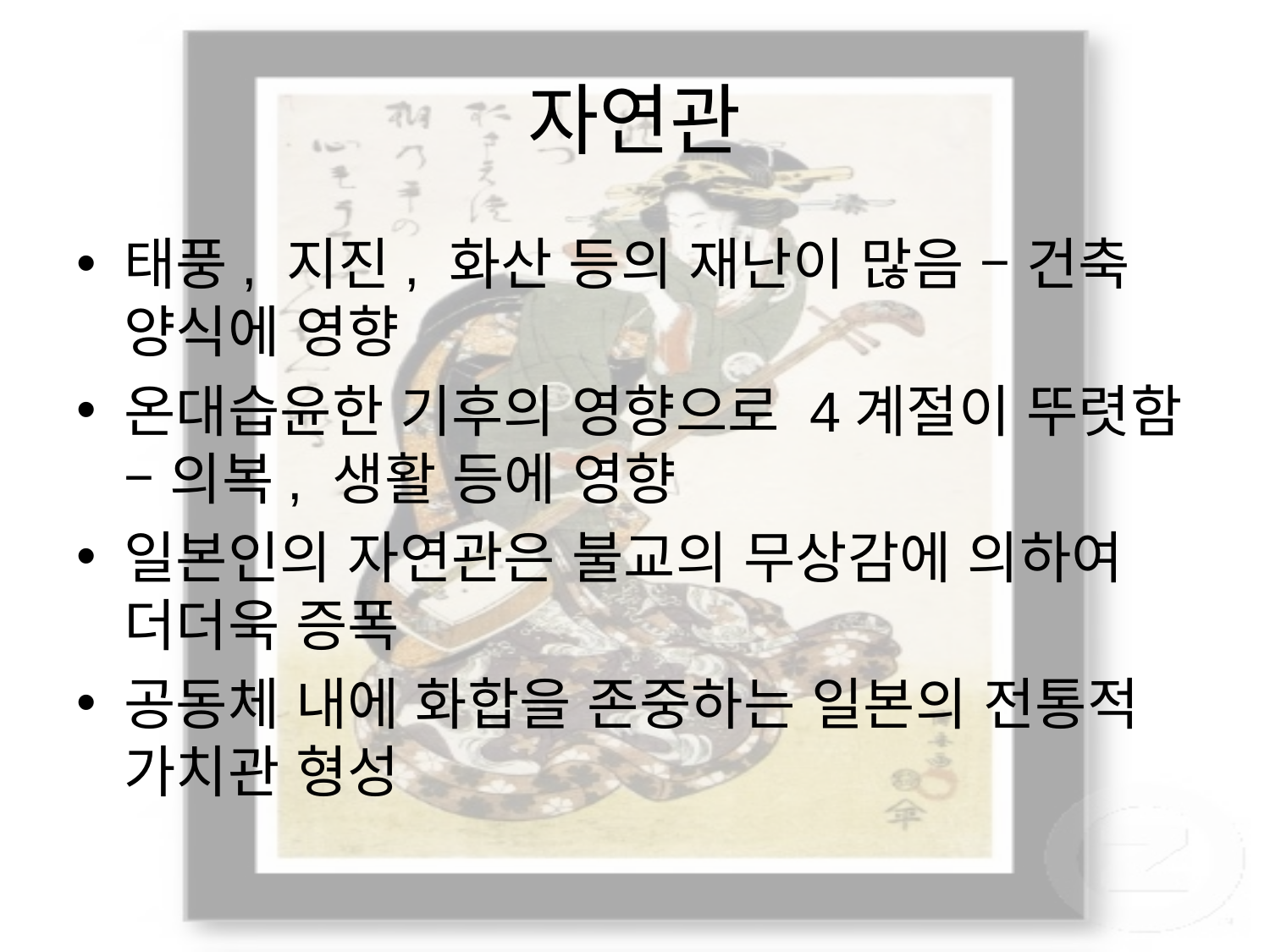

# 자연관
태풍, 지진, 화산 등의 재난이 많음 – 건축 양식에 영향
온대습윤한 기후의 영향으로 4계절이 뚜렷함 – 의복, 생활 등에 영향
일본인의 자연관은 불교의 무상감에 의하여 더더욱 증폭
공동체 내에 화합을 존중하는 일본의 전통적 가치관 형성